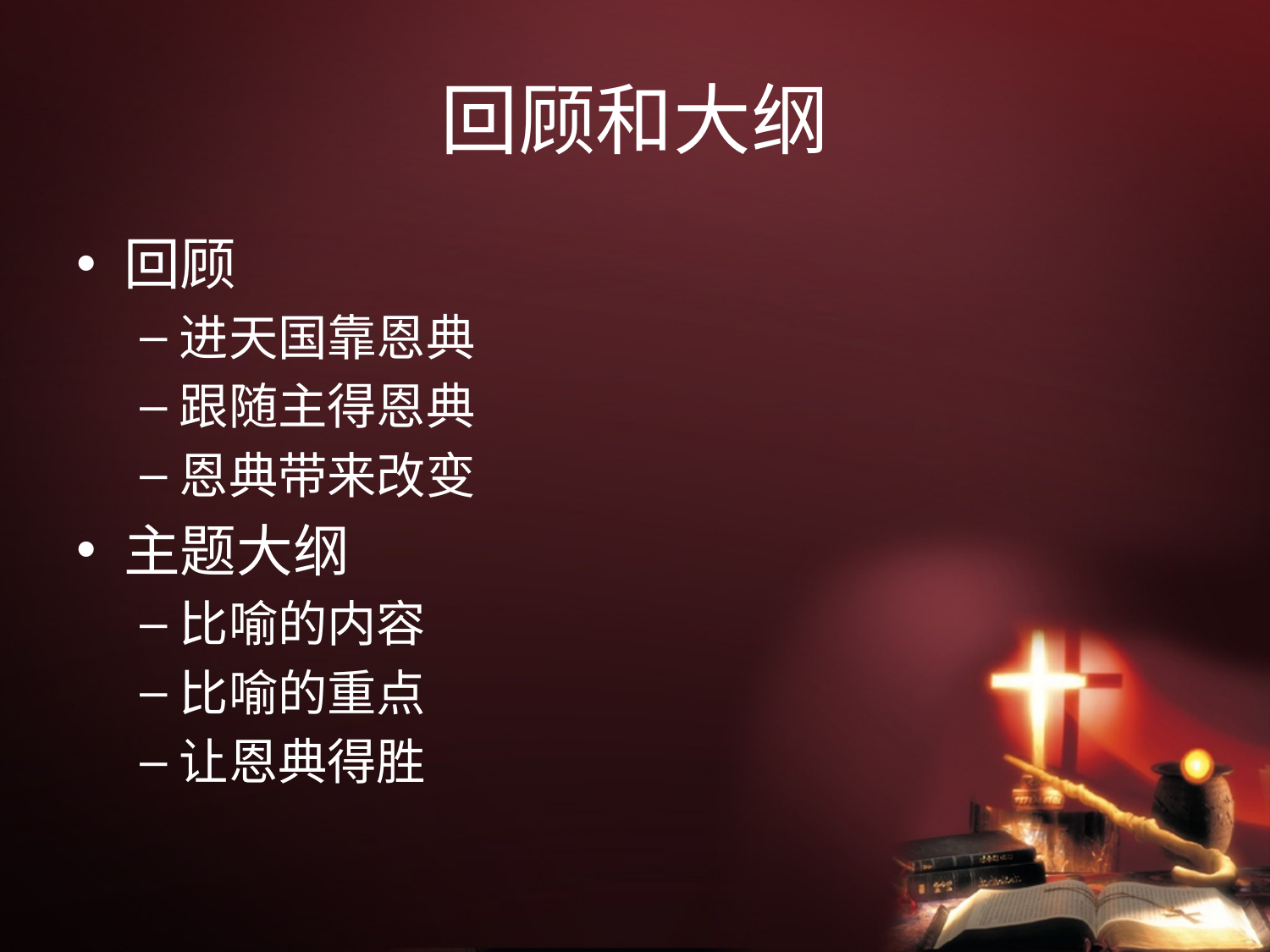

# 回顾和大纲
回顾
进天国靠恩典
跟随主得恩典
恩典带来改变
主题大纲
比喻的内容
比喻的重点
让恩典得胜